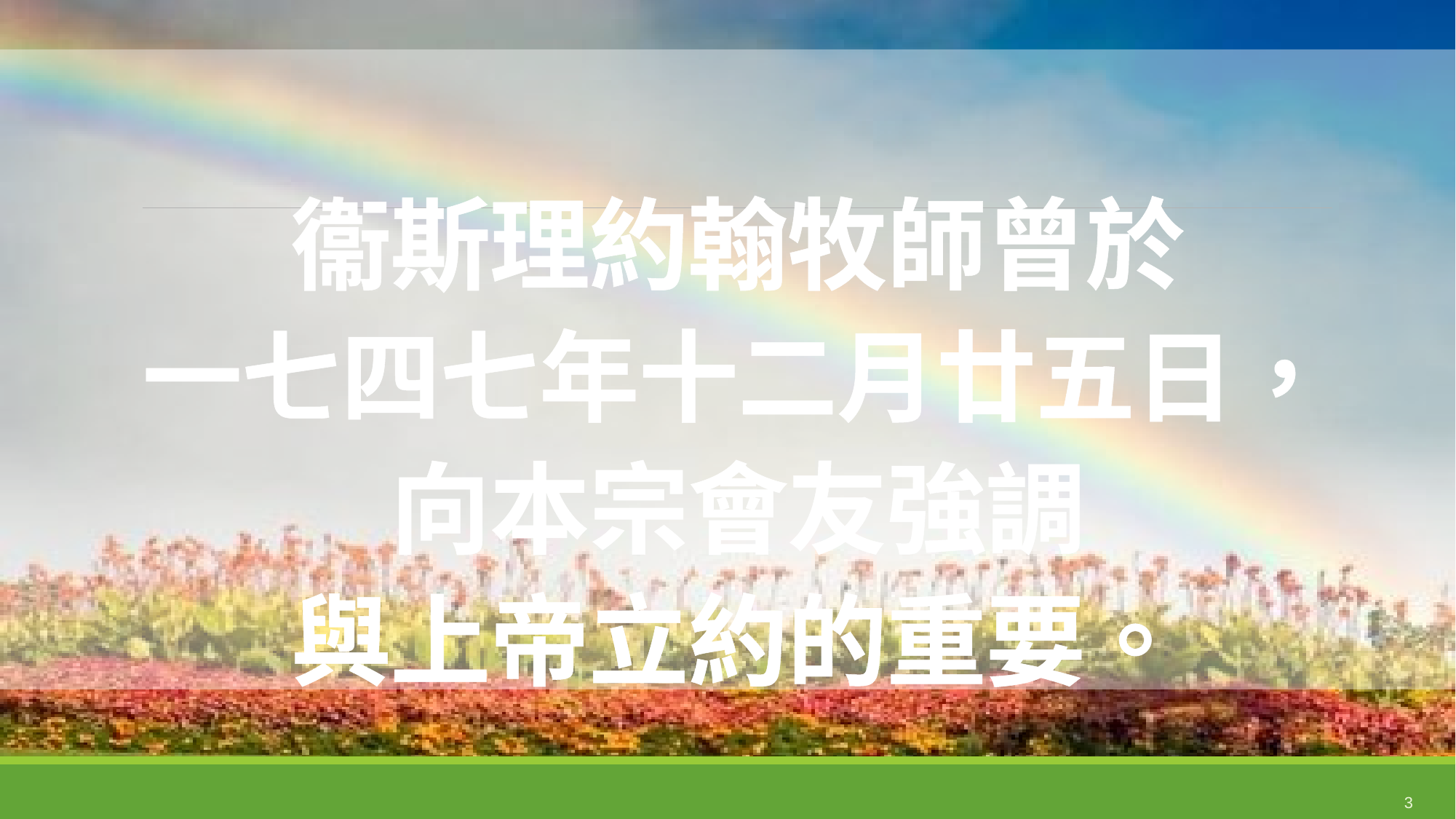

# 衞斯理約翰牧師曾於 一七四七年十二月廿五日， 向本宗會友強調 與上帝立約的重要。
3